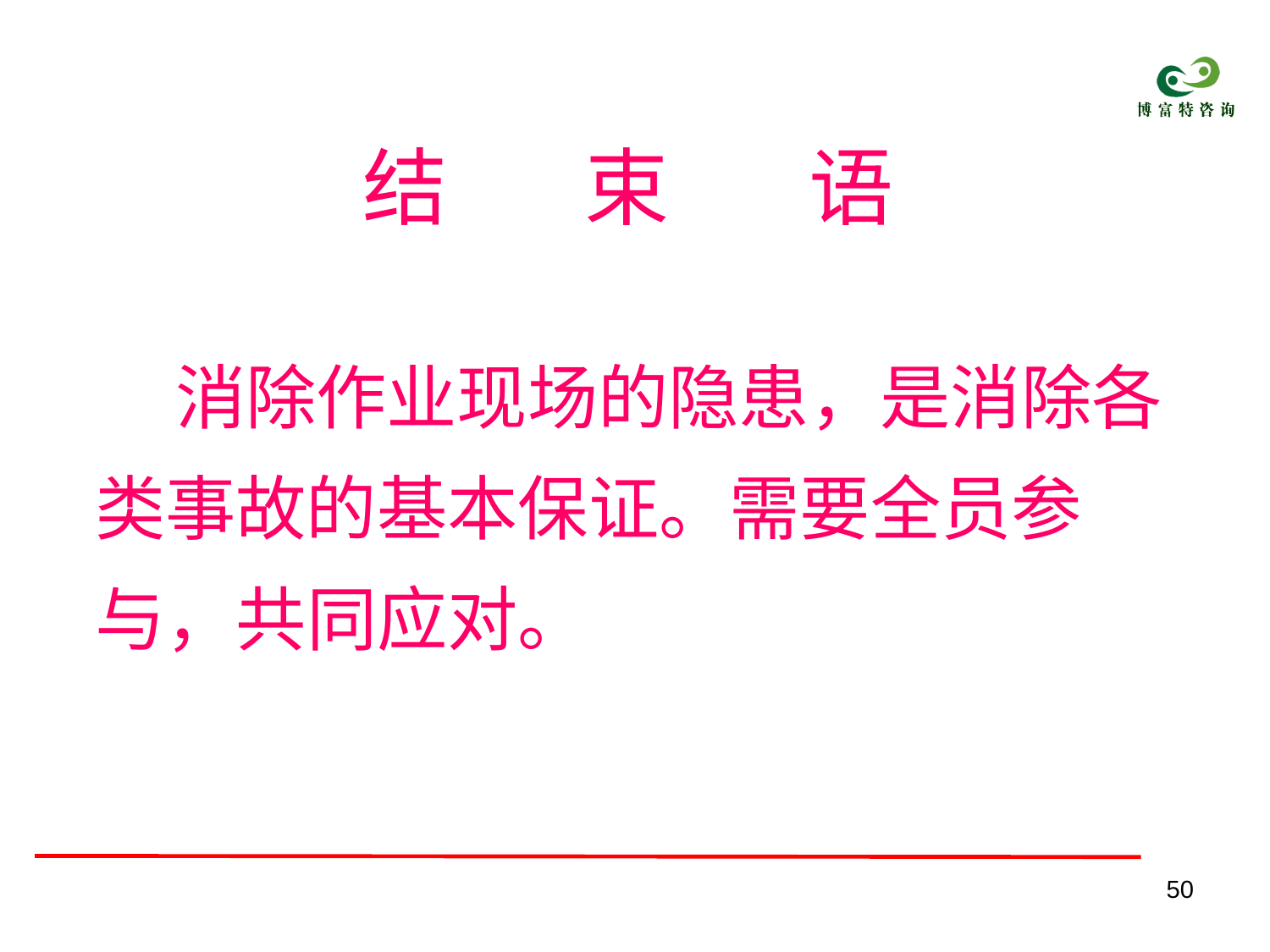

结
束
语
    消除作业现场的隐患，是消除各类事故的基本保证。需要全员参与，共同应对。